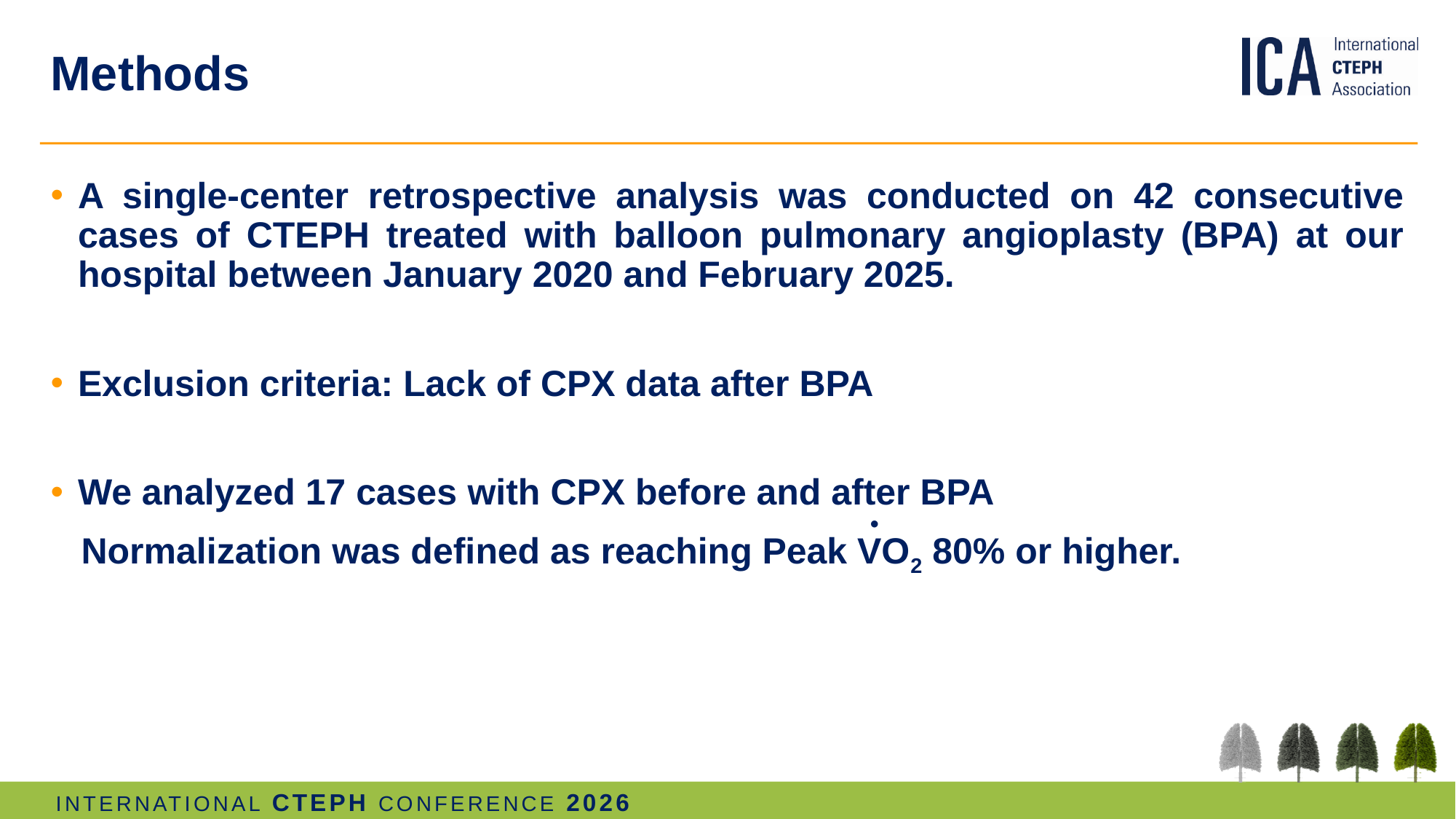

# Methods
A single-center retrospective analysis was conducted on 42 consecutive cases of CTEPH treated with balloon pulmonary angioplasty (BPA) at our hospital between January 2020 and February 2025.

Exclusion criteria: Lack of CPX data after BPA

We analyzed 17 cases with CPX before and after BPA
   Normalization was defined as reaching Peak VO2 80% or higher.
・